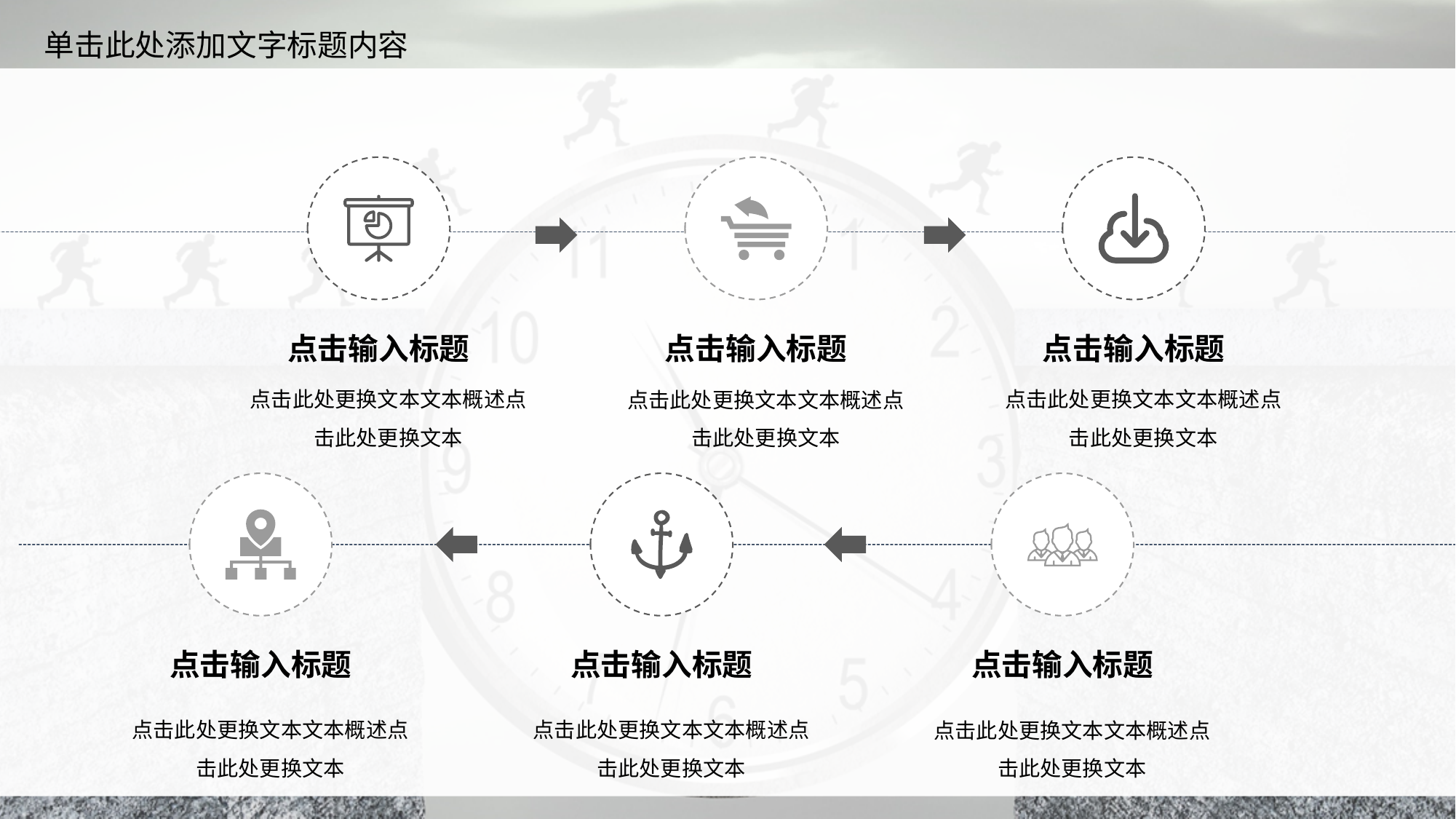

点击输入标题
点击输入标题
点击输入标题
点击此处更换文本文本概述点击此处更换文本
点击此处更换文本文本概述点击此处更换文本
点击此处更换文本文本概述点击此处更换文本
点击输入标题
点击输入标题
点击输入标题
点击此处更换文本文本概述点击此处更换文本
点击此处更换文本文本概述点击此处更换文本
点击此处更换文本文本概述点击此处更换文本